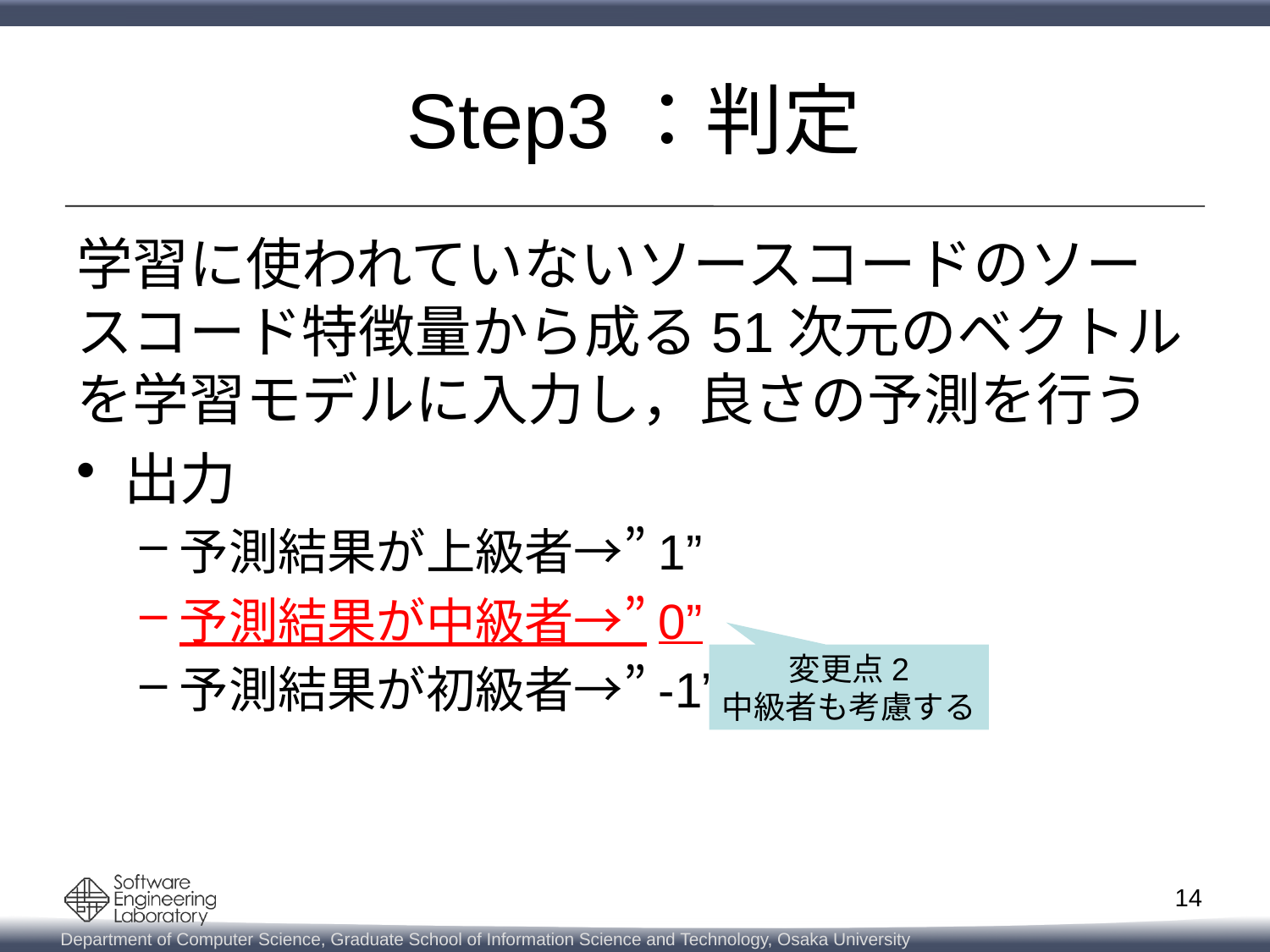

# Step3：判定
学習に使われていないソースコードのソースコード特徴量から成る51次元のベクトルを学習モデルに入力し，良さの予測を行う
出力
予測結果が上級者→”1”
予測結果が中級者→”0”
予測結果が初級者→”-1”
変更点2
中級者も考慮する
14